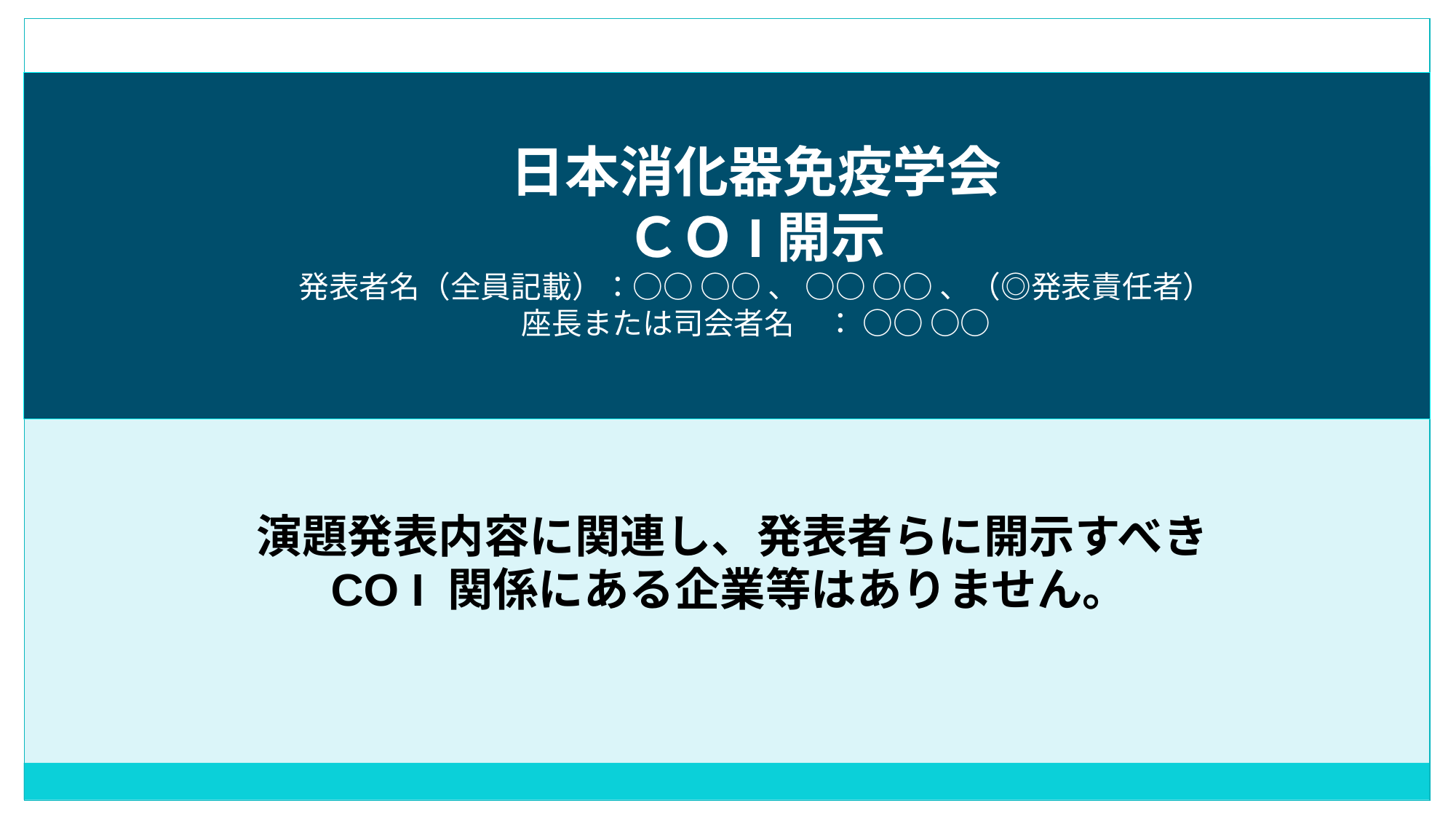

# 日本消化器免疫学会　 ＣＯI開示 発表者名（全員記載）：○○ ○○ 、 ○○ ○○ 、（◎発表責任者） 座長または司会者名　： ○○ ○○

　演題発表内容に関連し、発表者らに開示すべき
CO I 関係にある企業等はありません。